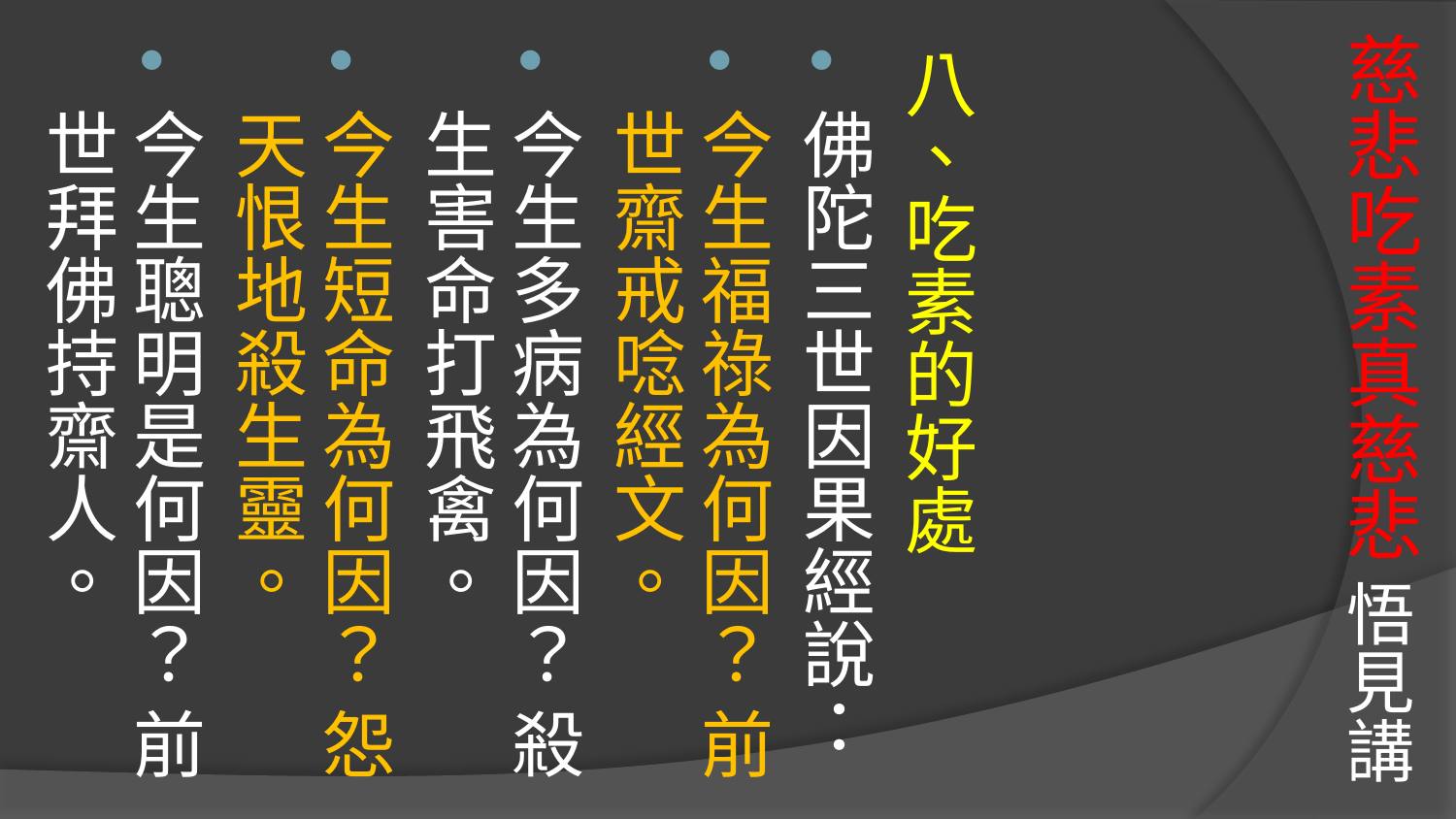

# 慈悲吃素真慈悲 悟見講
八、吃素的好處
佛陀三世因果經說：
今生福祿為何因？ 前世齋戒唸經文。
今生多病為何因？ 殺生害命打飛禽。
今生短命為何因？ 怨天恨地殺生靈。
今生聰明是何因？ 前世拜佛持齋人。